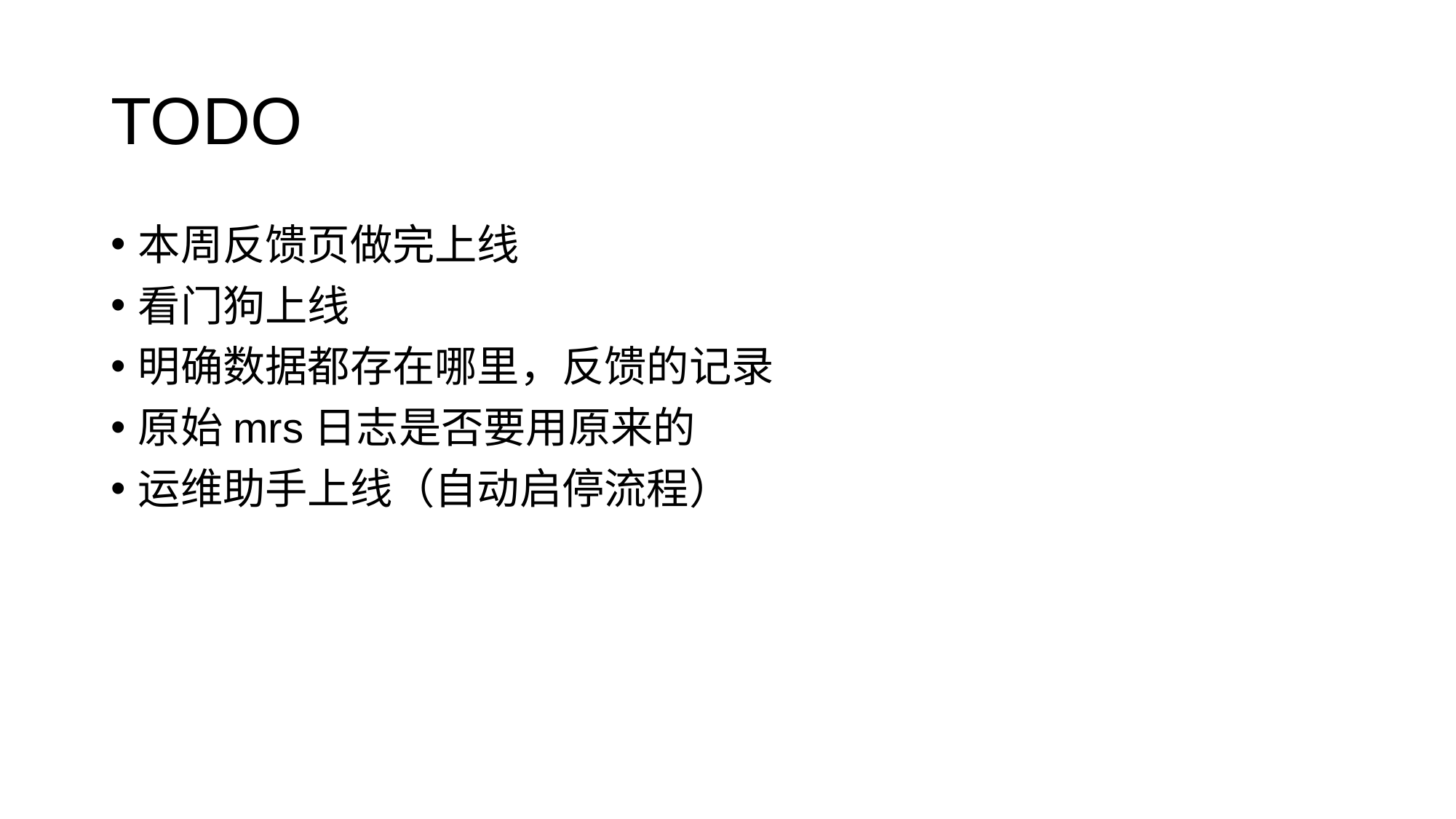

# TODO
本周反馈页做完上线
看门狗上线
明确数据都存在哪里，反馈的记录
原始mrs日志是否要用原来的
运维助手上线（自动启停流程）